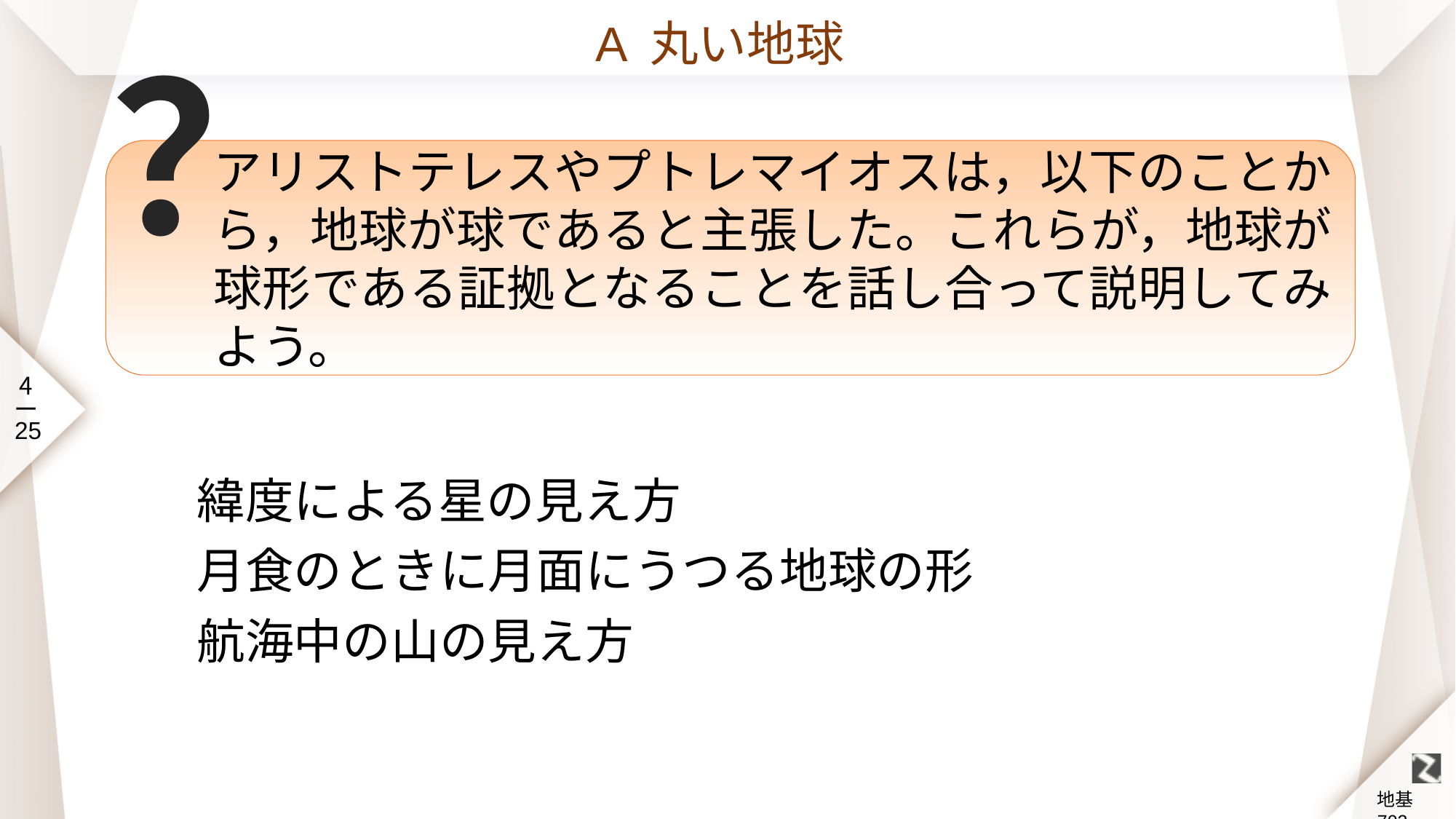

# A 丸い地球
１章　１節　|　１　地球の形と大きさ

？
アリストテレスやプトレマイオスは，以下のことから，地球が球であると主張した。これらが，地球が球形である証拠となることを話し合って説明してみよう。
緯度による星の見え方
月食のときに月面にうつる地球の形
航海中の山の見え方